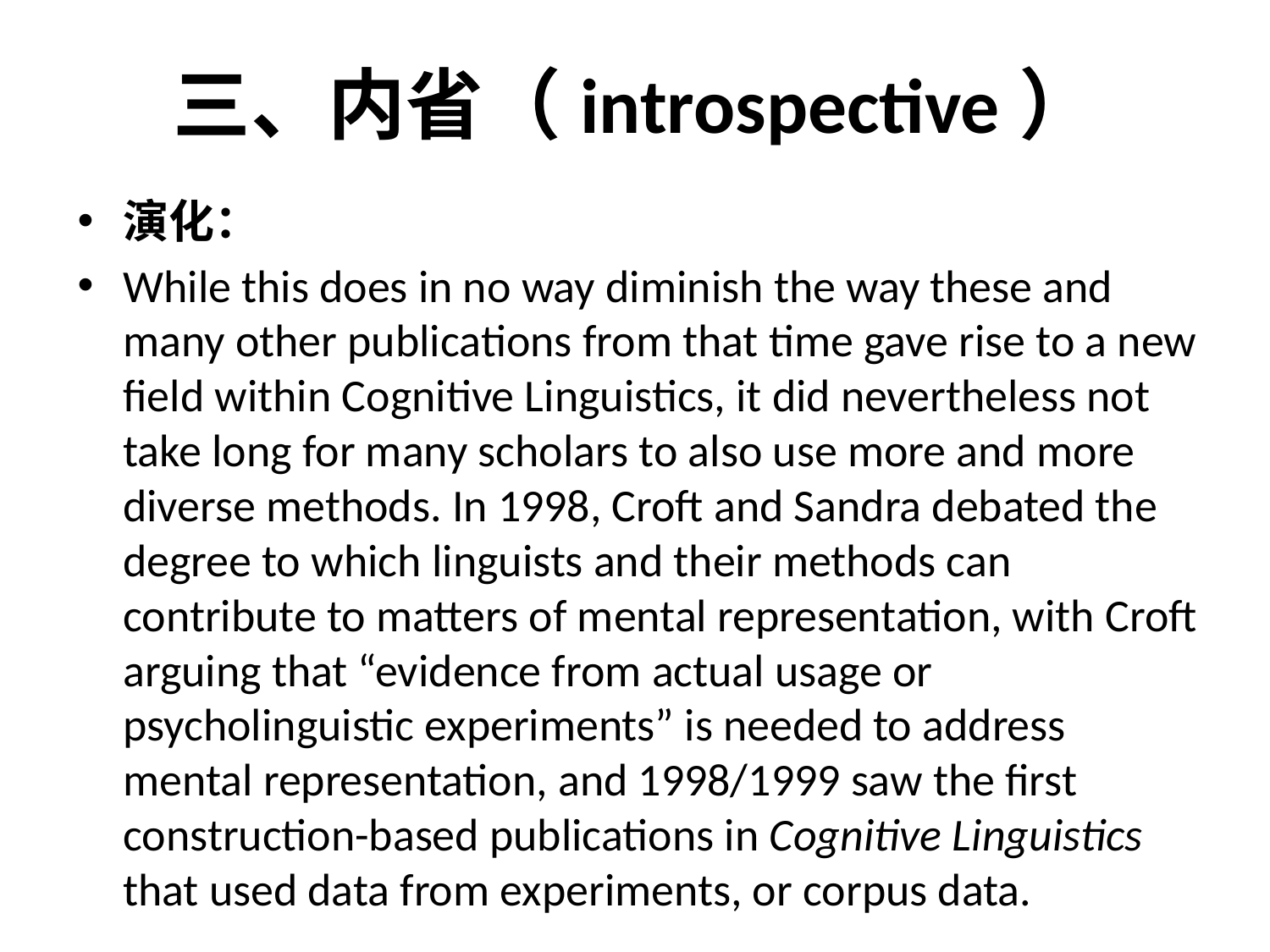

# 三、内省（introspective）
演化：
While this does in no way diminish the way these and many other publications from that time gave rise to a new field within Cognitive Linguistics, it did nevertheless not take long for many scholars to also use more and more diverse methods. In 1998, Croft and Sandra debated the degree to which linguists and their methods can contribute to matters of mental representation, with Croft arguing that “evidence from actual usage or psycholinguistic experiments” is needed to address mental representation, and 1998/1999 saw the first construction-based publications in Cognitive Linguistics that used data from experiments, or corpus data.